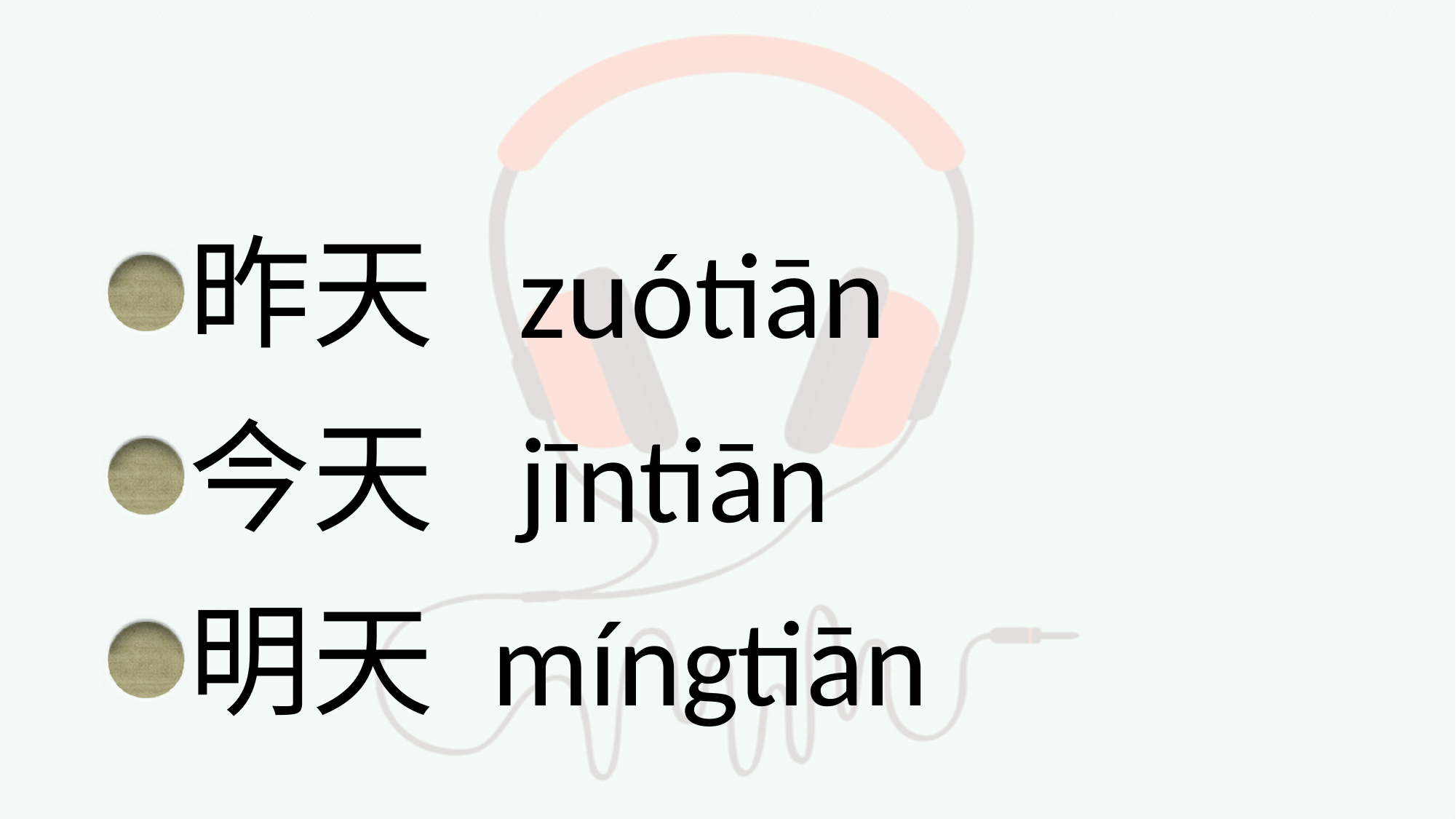

#
昨天  zuótiān
今天  jīntiān
明天 míngtiān